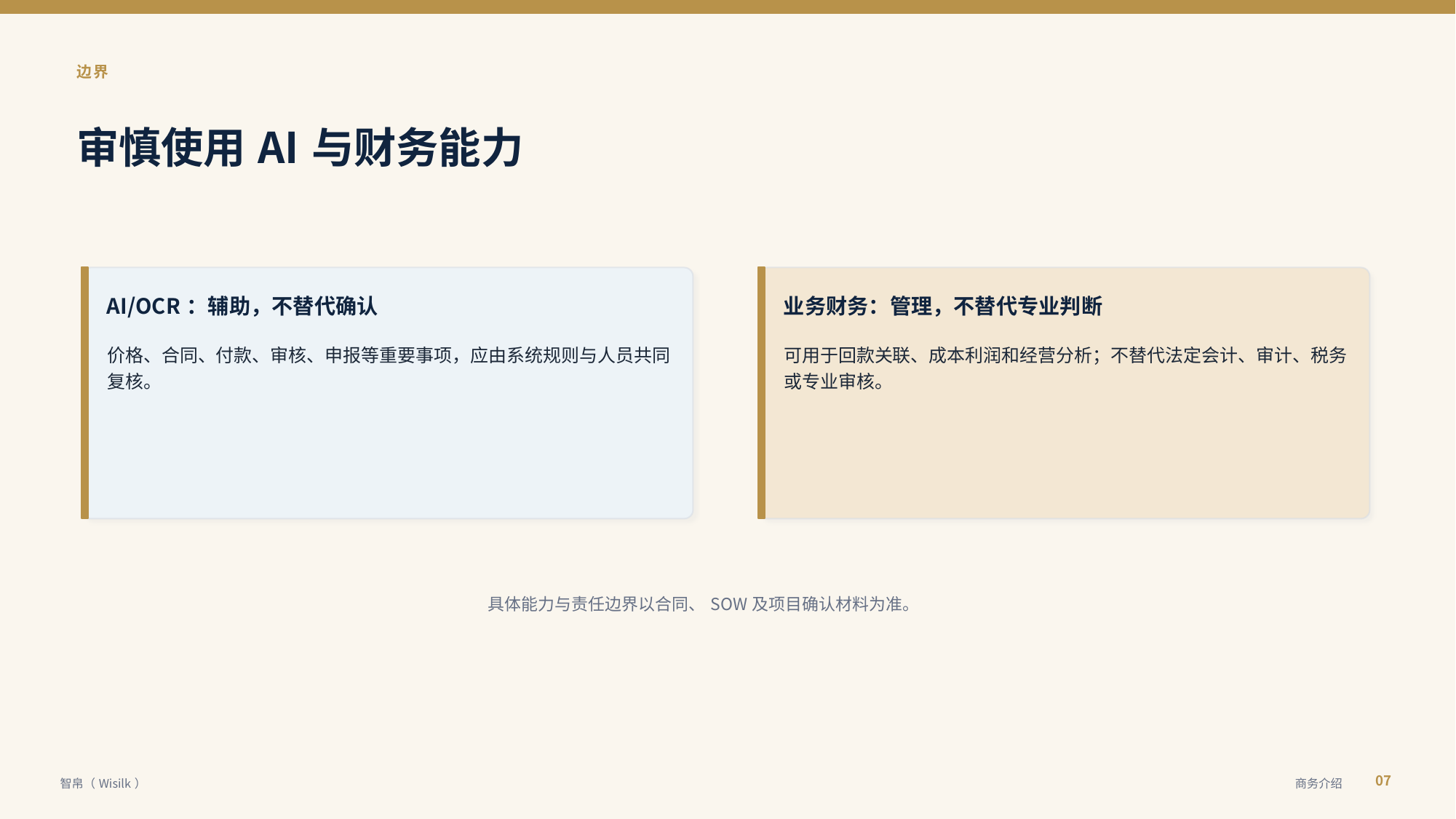

边界
审慎使用AI与财务能力

AI/OCR：辅助，不替代确认
业务财务：管理，不替代专业判断
价格、合同、付款、审核、申报等重要事项，应由系统规则与人员共同复核。
可用于回款关联、成本利润和经营分析；不替代法定会计、审计、税务或专业审核。
具体能力与责任边界以合同、SOW及项目确认材料为准。
07
智帛（Wisilk）
商务介绍